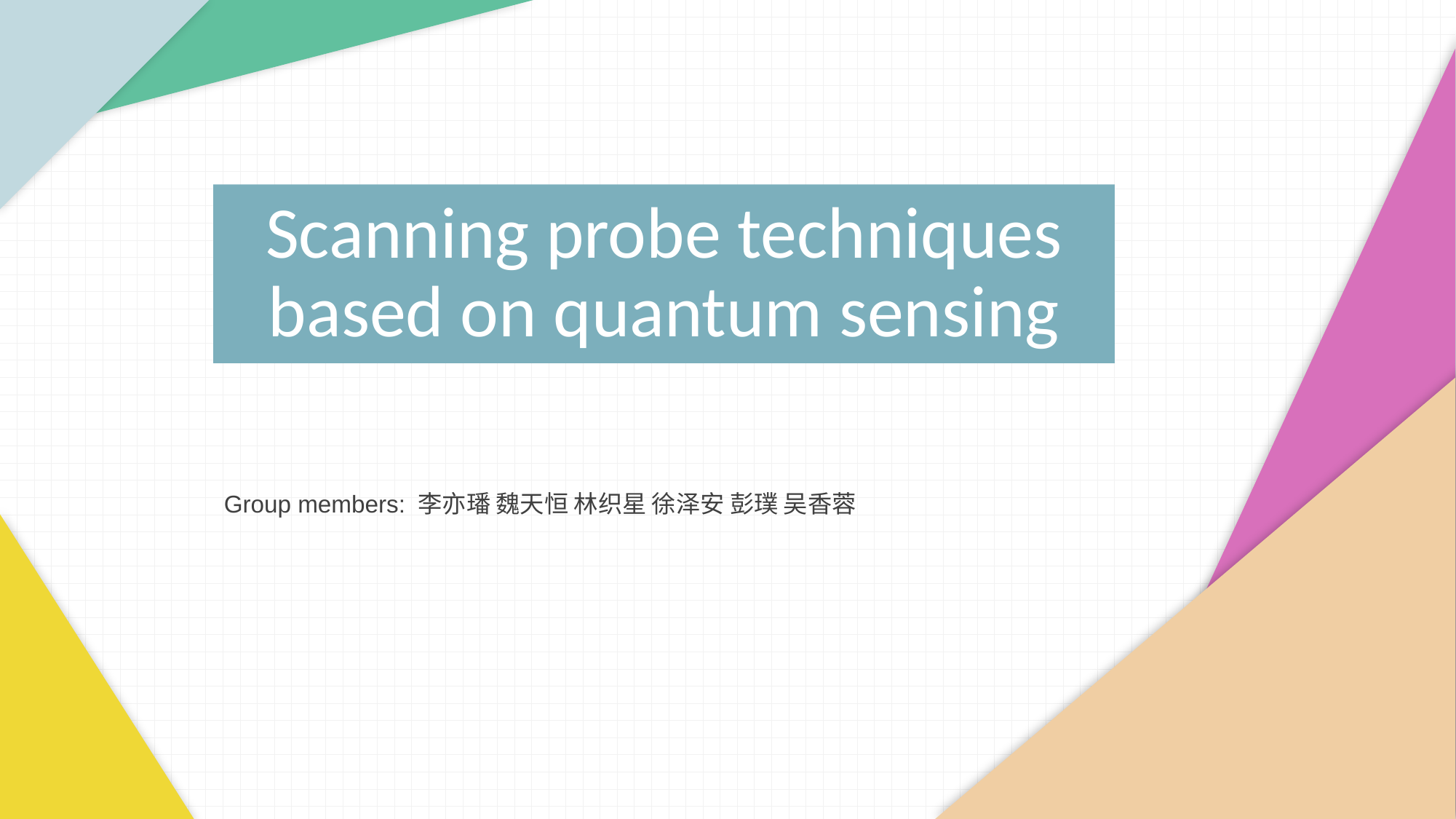

Scanning probe techniques based on quantum sensing

Group members: 李亦璠 魏天恒 林织星 徐泽安 彭璞 吴香蓉